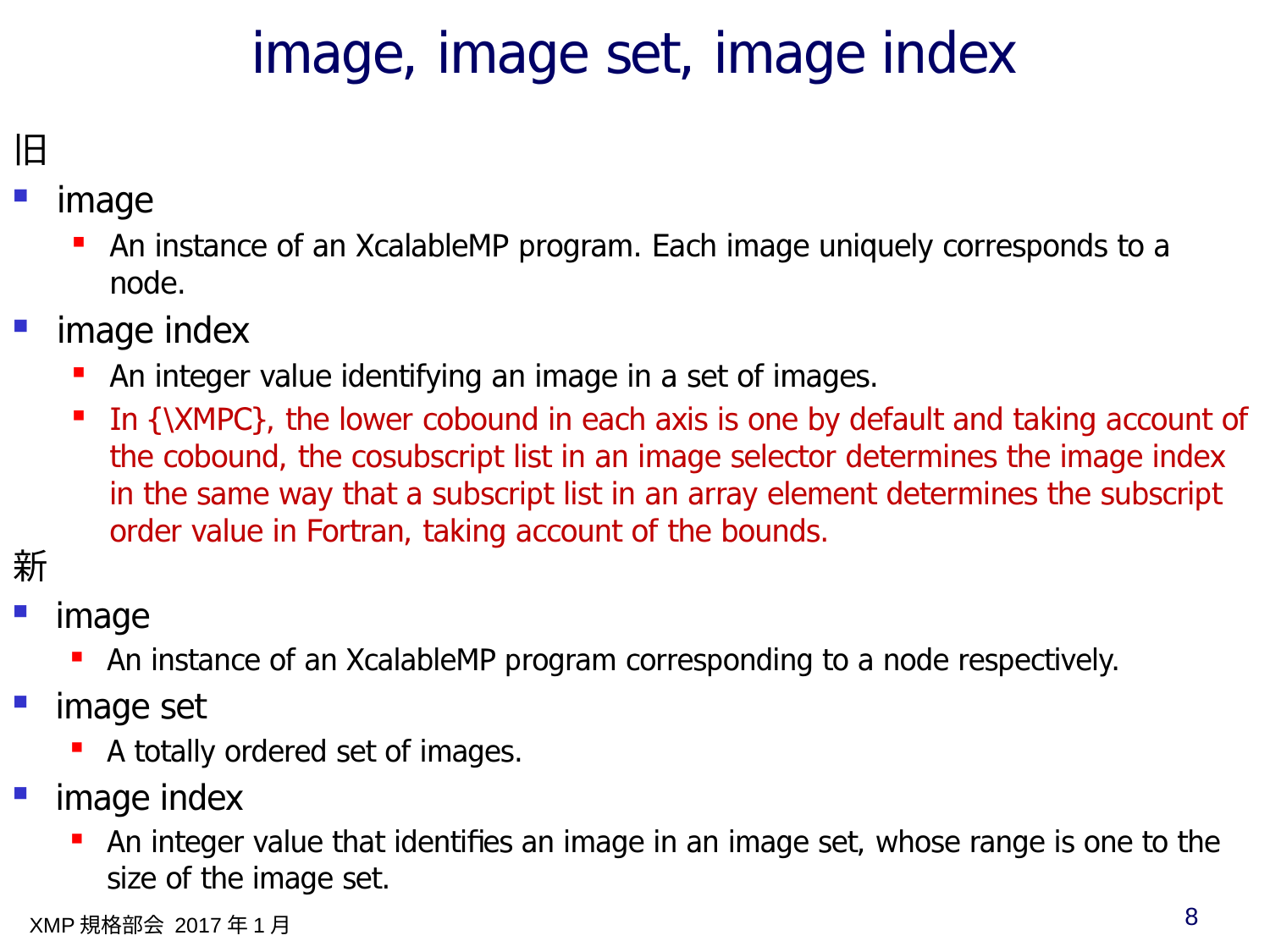

# image, image set, image index
旧
image
An instance of an XcalableMP program. Each image uniquely corresponds to a node.
image index
An integer value identifying an image in a set of images.
In {\XMPC}, the lower cobound in each axis is one by default and taking account of the cobound, the cosubscript list in an image selector determines the image index in the same way that a subscript list in an array element determines the subscript order value in Fortran, taking account of the bounds.
新
image
An instance of an XcalableMP program corresponding to a node respectively.
image set
A totally ordered set of images.
image index
An integer value that identifies an image in an image set, whose range is one to the size of the image set.
8
XMP規格部会 2017年1月